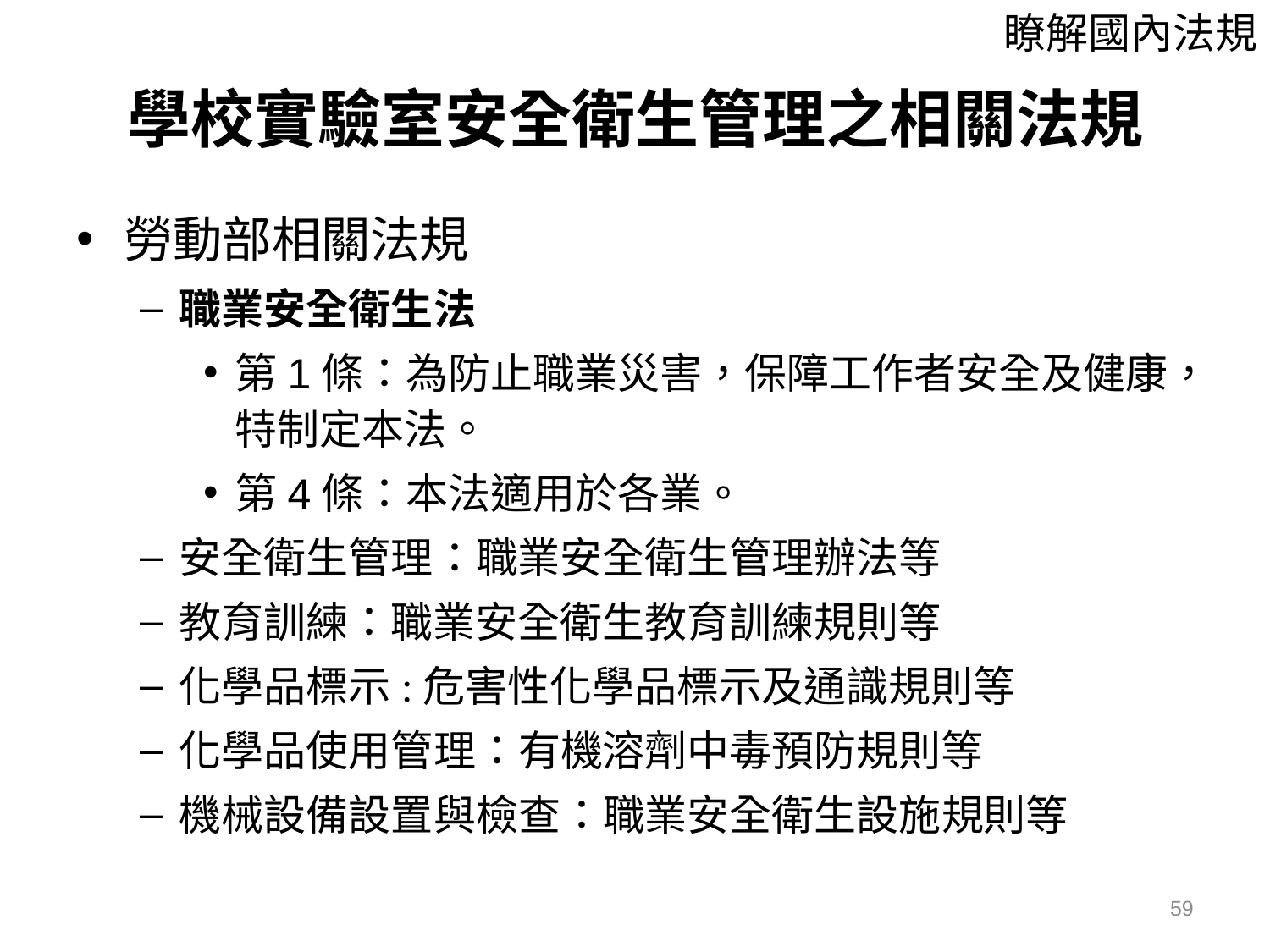

學校實驗室安全衛生管理之相關法規
瞭解國內法規
勞動部相關法規
職業安全衛生法
第1條：為防止職業災害，保障工作者安全及健康，特制定本法。
第4條：本法適用於各業。
安全衛生管理：職業安全衛生管理辦法等
教育訓練：職業安全衛生教育訓練規則等
化學品標示:危害性化學品標示及通識規則等
化學品使用管理：有機溶劑中毒預防規則等
機械設備設置與檢查：職業安全衛生設施規則等
59